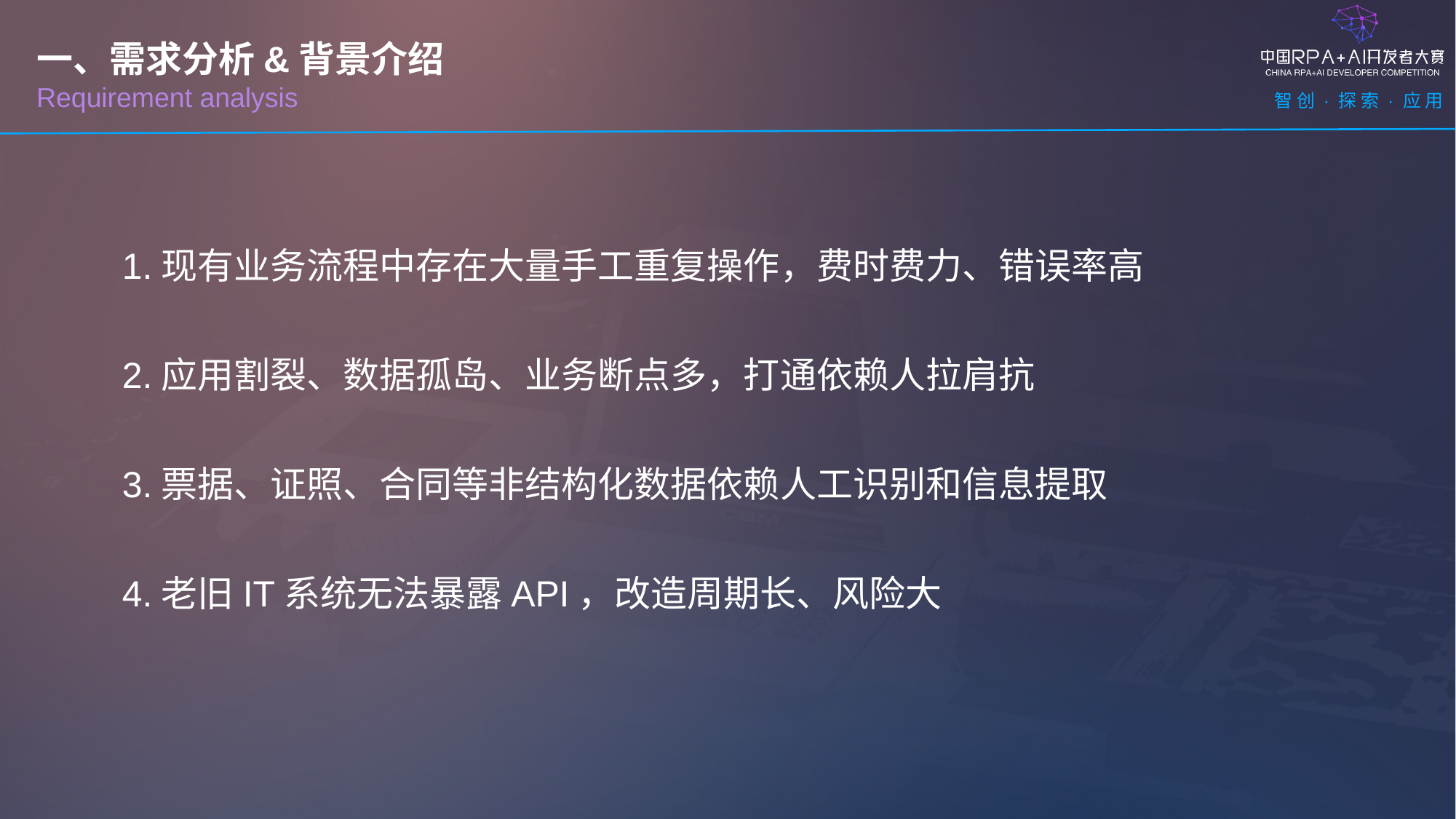

一、需求分析&背景介绍
Requirement analysis
1.现有业务流程中存在大量手工重复操作，费时费力、错误率高
2.应用割裂、数据孤岛、业务断点多，打通依赖人拉肩抗
3.票据、证照、合同等非结构化数据依赖人工识别和信息提取
4.老旧IT系统无法暴露API，改造周期长、风险大